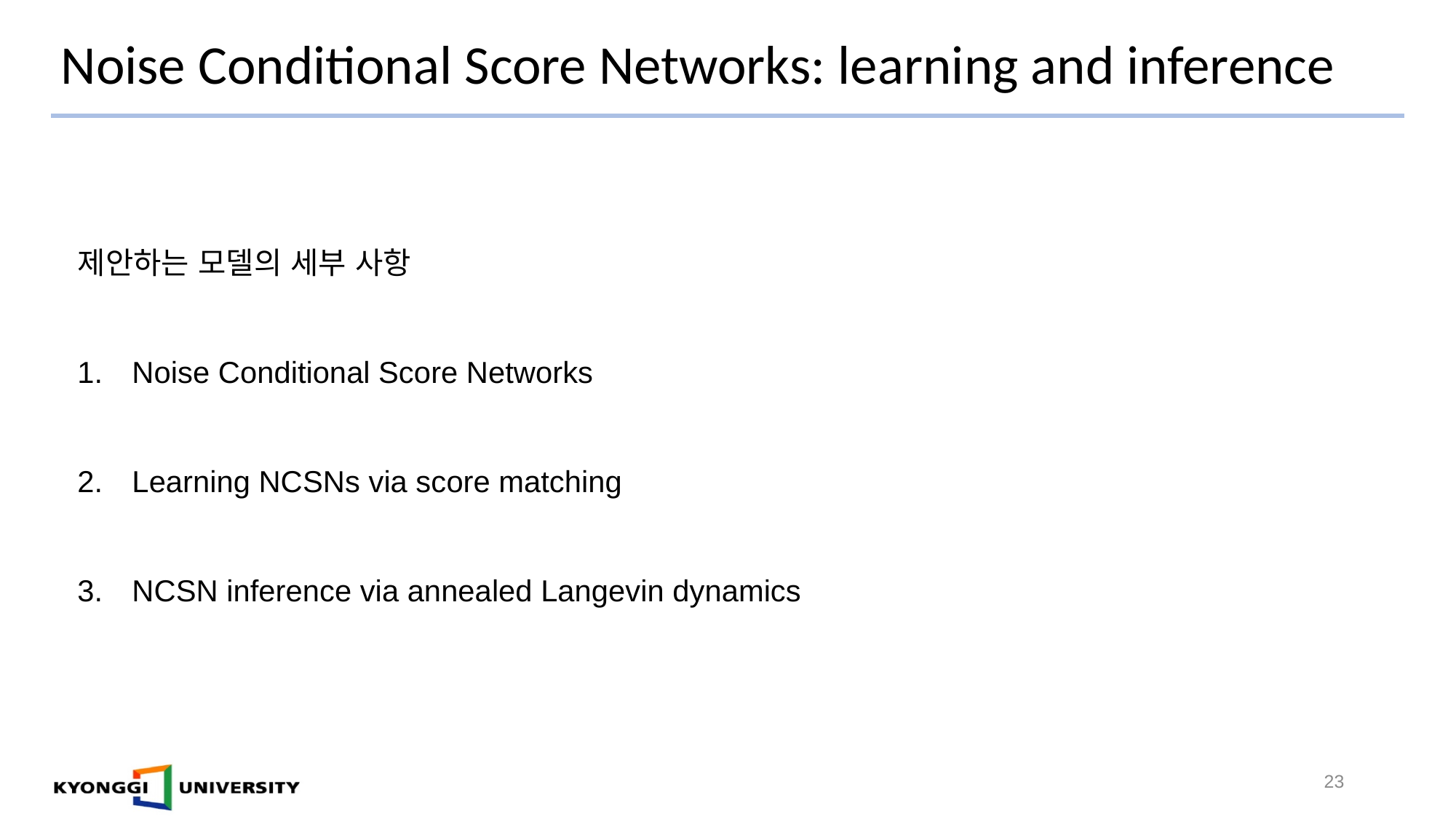

# Noise Conditional Score Networks: learning and inference
제안하는 모델의 세부 사항
Noise Conditional Score Networks
Learning NCSNs via score matching
NCSN inference via annealed Langevin dynamics
23